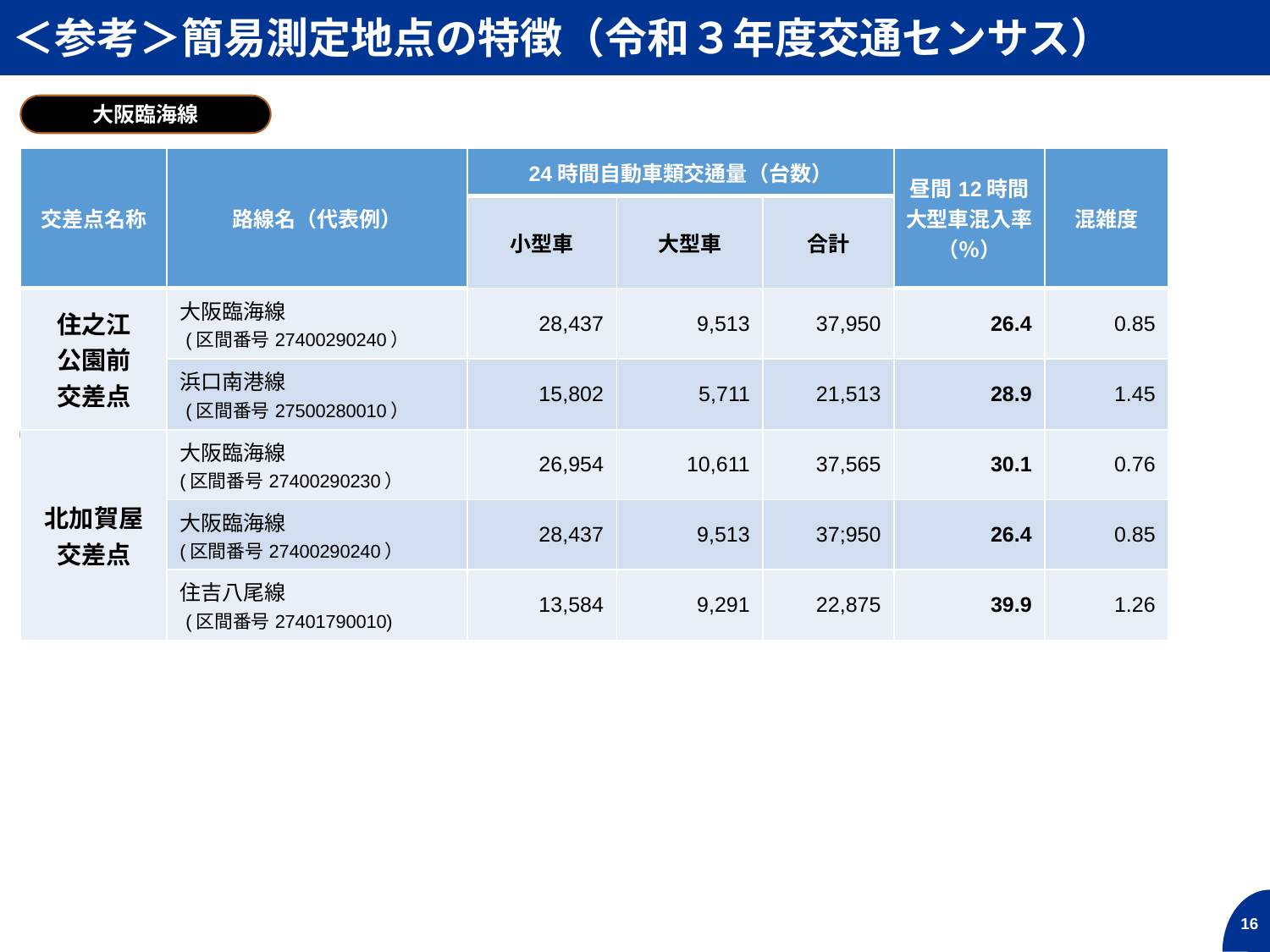

＜参考＞簡易測定地点の特徴（令和３年度交通センサス）
大阪臨海線
| 交差点名称 | 路線名（代表例） | 24時間自動車類交通量（台数） |  |  | 昼間12時間 大型車混入率 （％） | 混雑度 |
| --- | --- | --- | --- | --- | --- | --- |
| 交差点名称 |  | 小型車 | 大型車 | 合計 |  |  |
| 住之江 公園前 交差点 | 大阪臨海線 (区間番号27400290240） | 28,437 | 9,513 | 37,950 | 26.4 | 0.85 |
|  | 浜口南港線 (区間番号27500280010） | 15,802 | 5,711 | 21,513 | 28.9 | 1.45 |
| 北加賀屋交差点 | 大阪臨海線 (区間番号27400290230） | 26,954 | 10,611 | 37,565 | 30.1 | 0.76 |
|  | 大阪臨海線 (区間番号27400290240） | 28,437 | 9,513 | 37;950 | 26.4 | 0.85 |
|  | 住吉八尾線 (区間番号27401790010) | 13,584 | 9,291 | 22,875 | 39.9 | 1.26 |
大阪環状線・大阪中央環状線